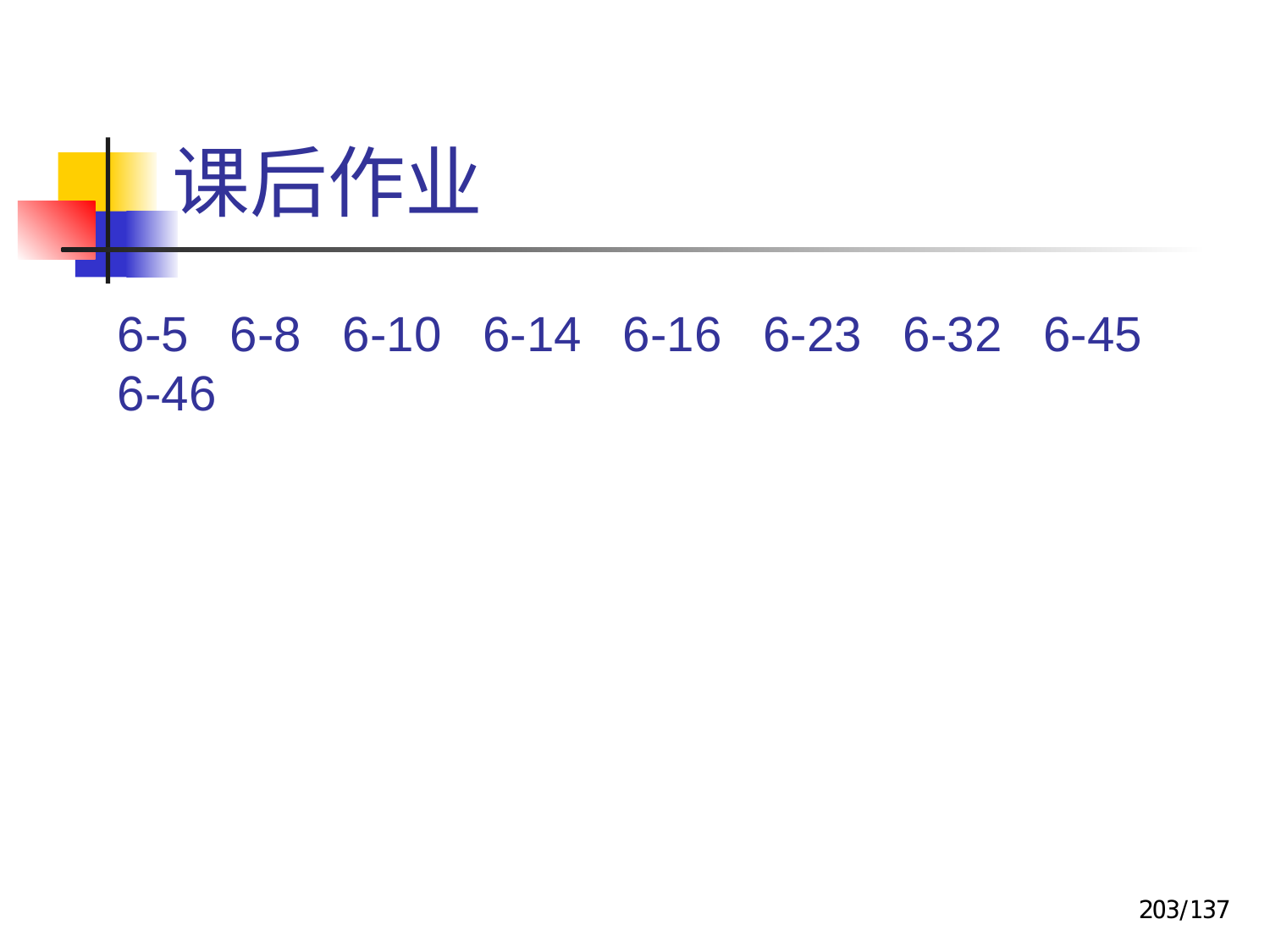

# 课后作业
6-5   6-8   6-10   6-14   6-16   6-23   6-32   6-45   6-46
203